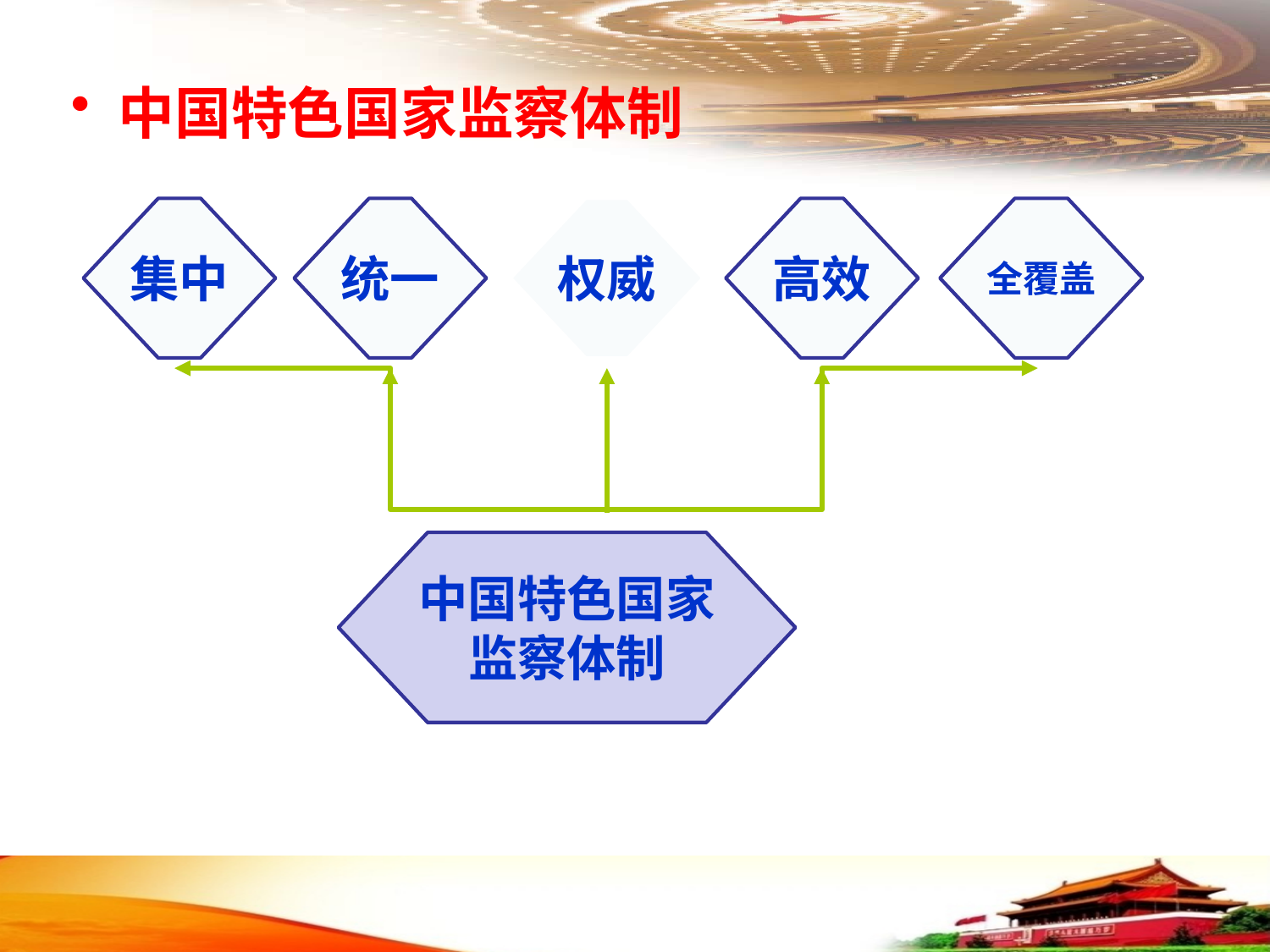

#
中国特色国家监察体制

集中
统一
权威
高效
全覆盖
中国特色国家监察体制